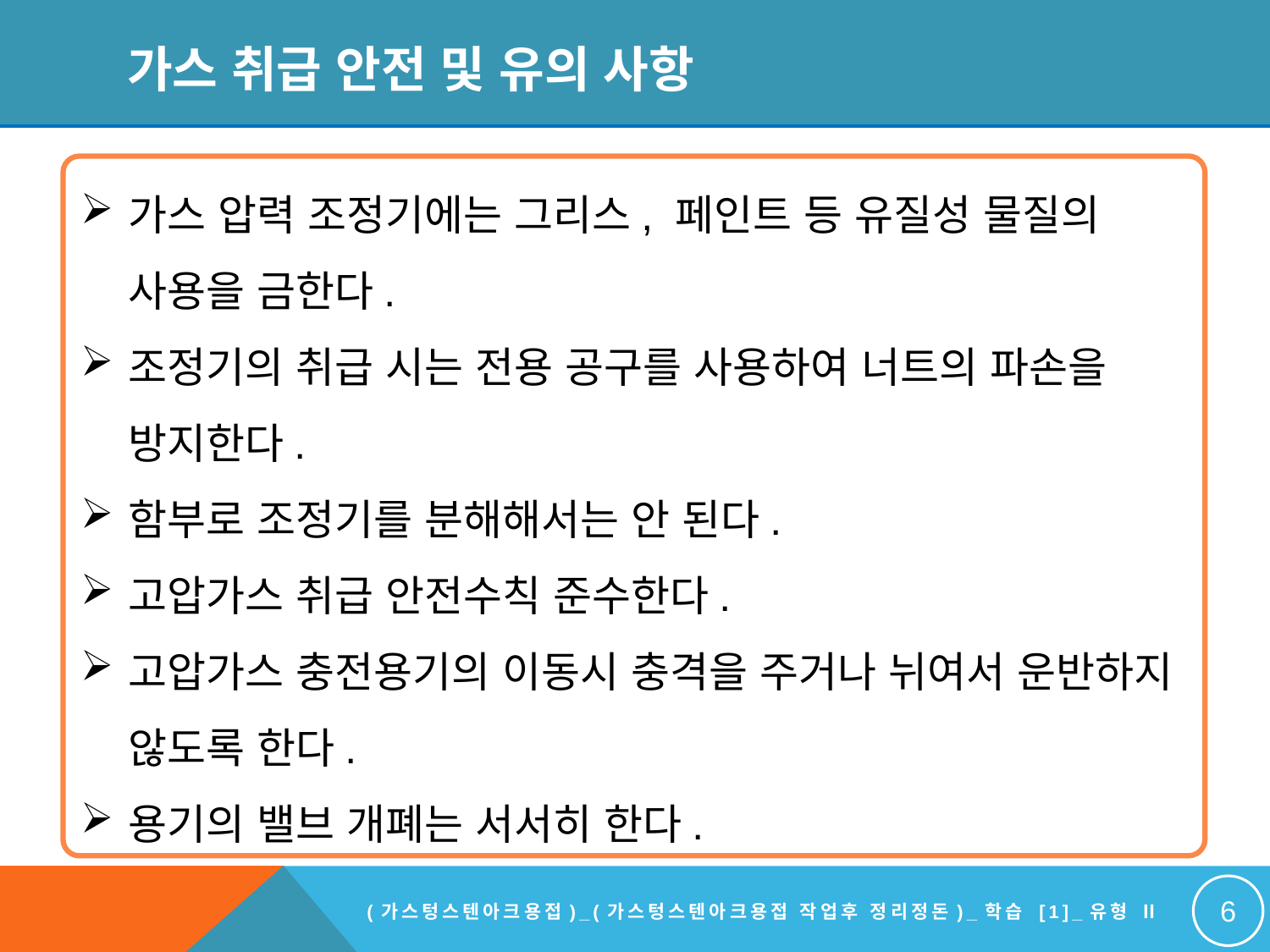

# 가스 취급 안전 및 유의 사항

가스 압력 조정기에는 그리스, 페인트 등 유질성 물질의 사용을 금한다.
조정기의 취급 시는 전용 공구를 사용하여 너트의 파손을 방지한다.
함부로 조정기를 분해해서는 안 된다.
고압가스 취급 안전수칙 준수한다.
고압가스 충전용기의 이동시 충격을 주거나 뉘여서 운반하지 않도록 한다.
용기의 밸브 개폐는 서서히 한다.
6
(가스텅스텐아크용접)_(가스텅스텐아크용접 작업후 정리정돈)_학습 [1]_유형 Ⅱ